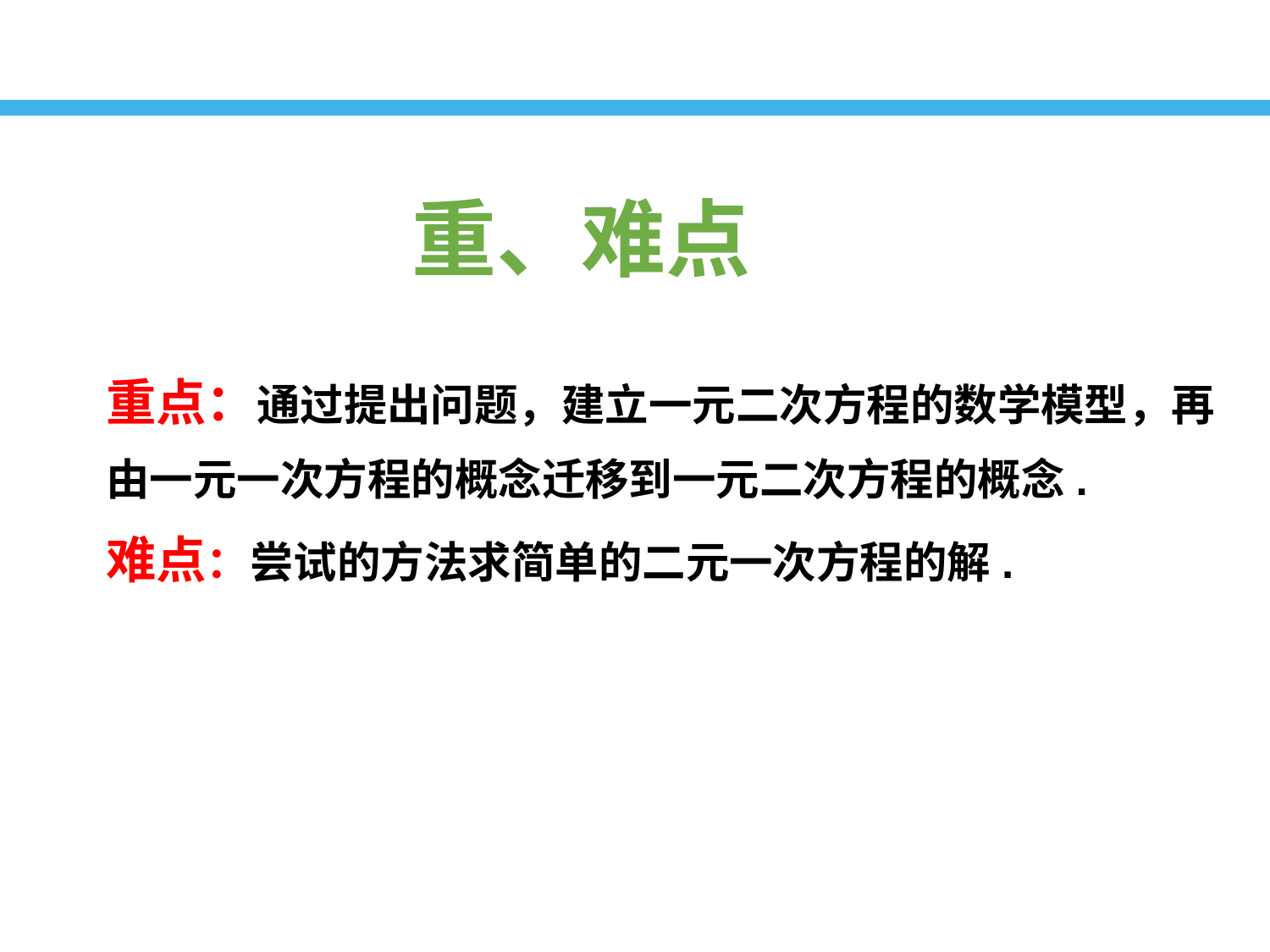

重、难点
重点：通过提出问题，建立一元二次方程的数学模型，再由一元一次方程的概念迁移到一元二次方程的概念.
难点：尝试的方法求简单的二元一次方程的解.